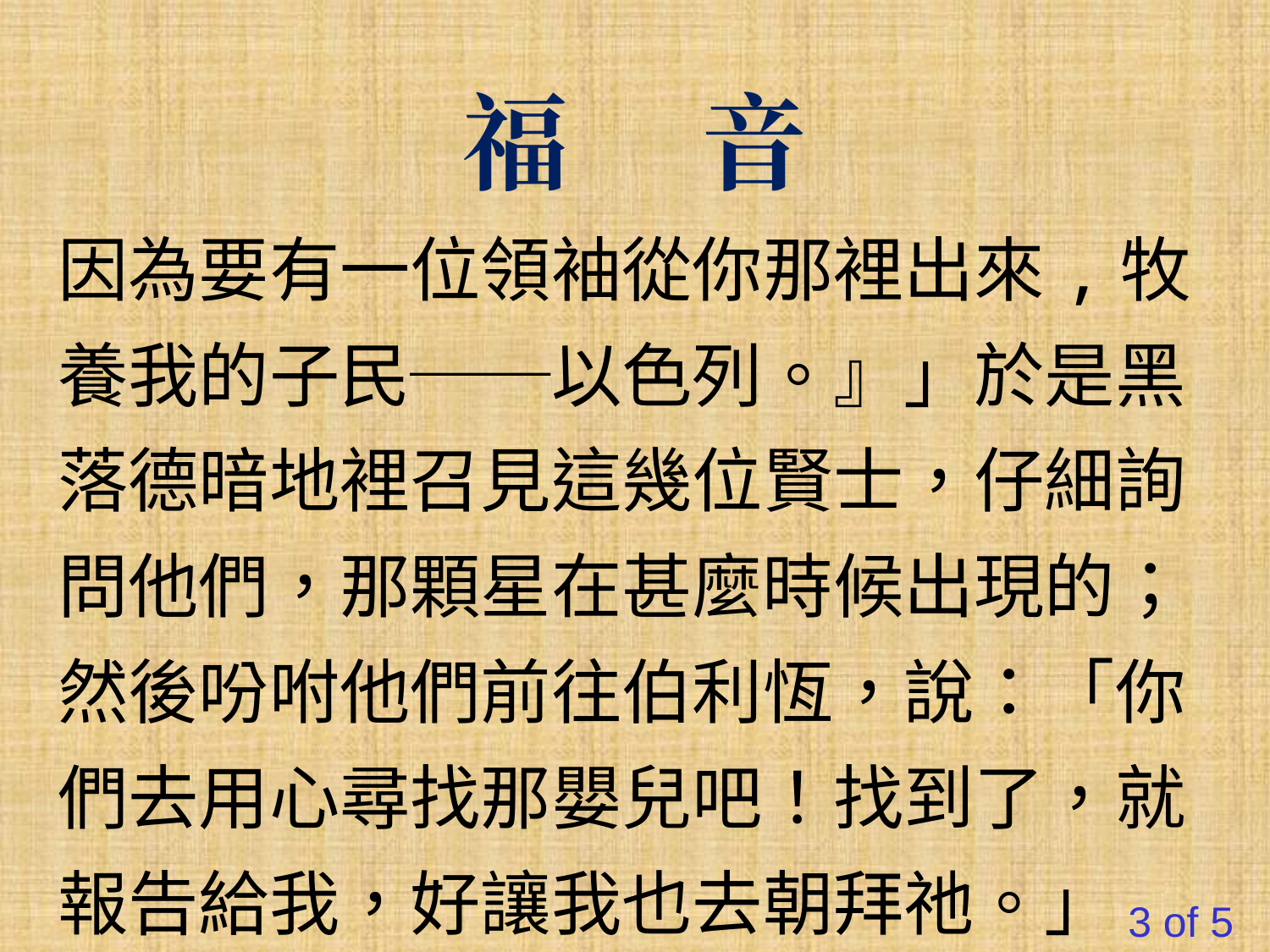

福     音
因為要有一位領袖從你那裡出來,牧養我的子民──以色列。』」於是黑落德暗地裡召見這幾位賢士，仔細詢問他們，那顆星在甚麼時候出現的；然後吩咐他們前往伯利恆，說：「你們去用心尋找那嬰兒吧！找到了，就報告給我，好讓我也去朝拜祂。」
3 of 5